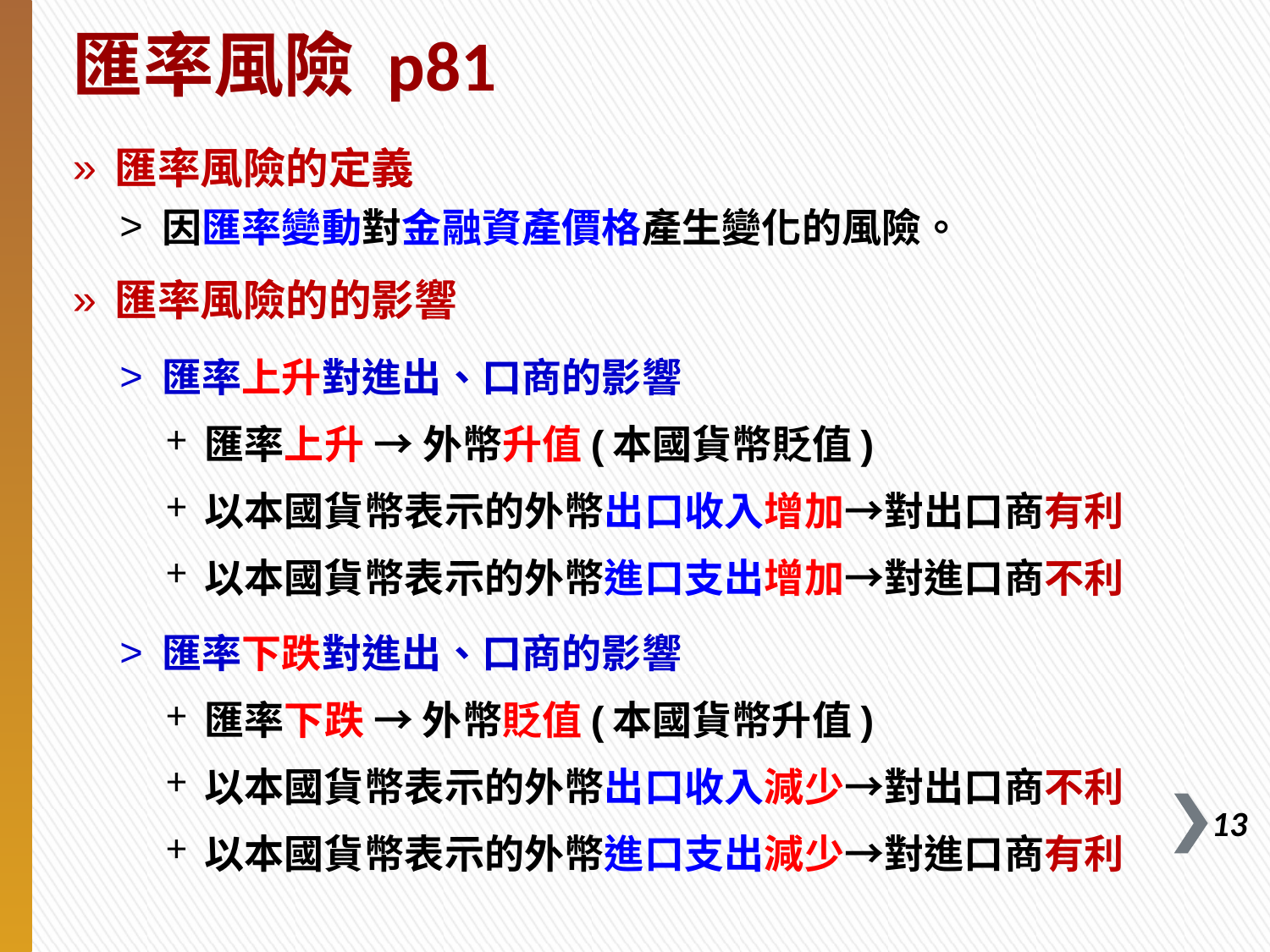

# 匯率風險 p81
匯率風險的定義
因匯率變動對金融資產價格產生變化的風險。
匯率風險的的影響
匯率上升對進出、口商的影響
匯率上升 → 外幣升值(本國貨幣貶值)
以本國貨幣表示的外幣出口收入增加→對出口商有利
以本國貨幣表示的外幣進口支出增加→對進口商不利
匯率下跌對進出、口商的影響
匯率下跌 → 外幣貶值(本國貨幣升值)
以本國貨幣表示的外幣出口收入減少→對出口商不利
以本國貨幣表示的外幣進口支出減少→對進口商有利

13